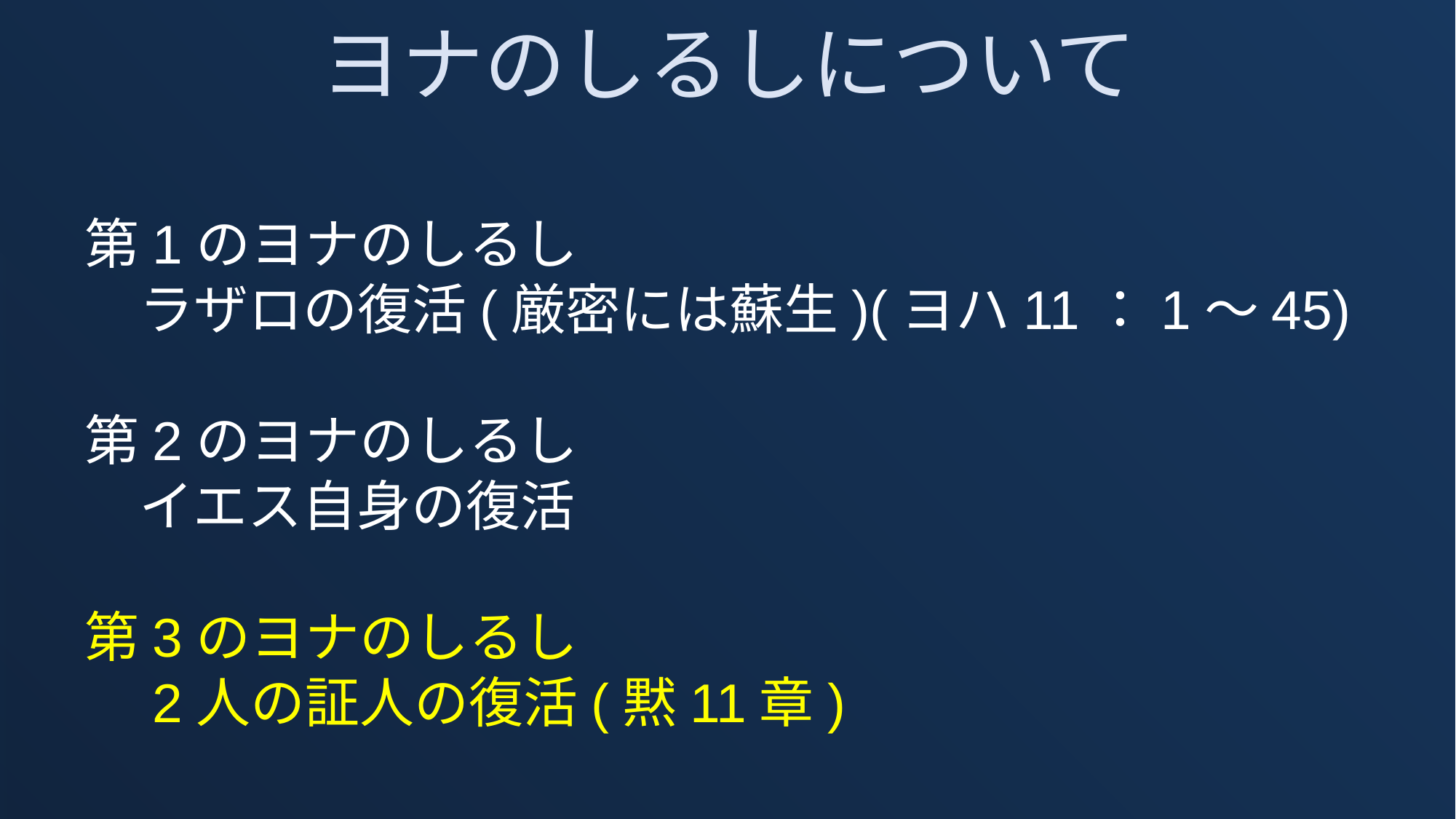

ヨナのしるしについて

　第1のヨナのしるし
　　ラザロの復活(厳密には蘇生)(ヨハ11：1～45)

　第2のヨナのしるし
　　イエス自身の復活

　第3のヨナのしるし
　　2人の証人の復活(黙11章)